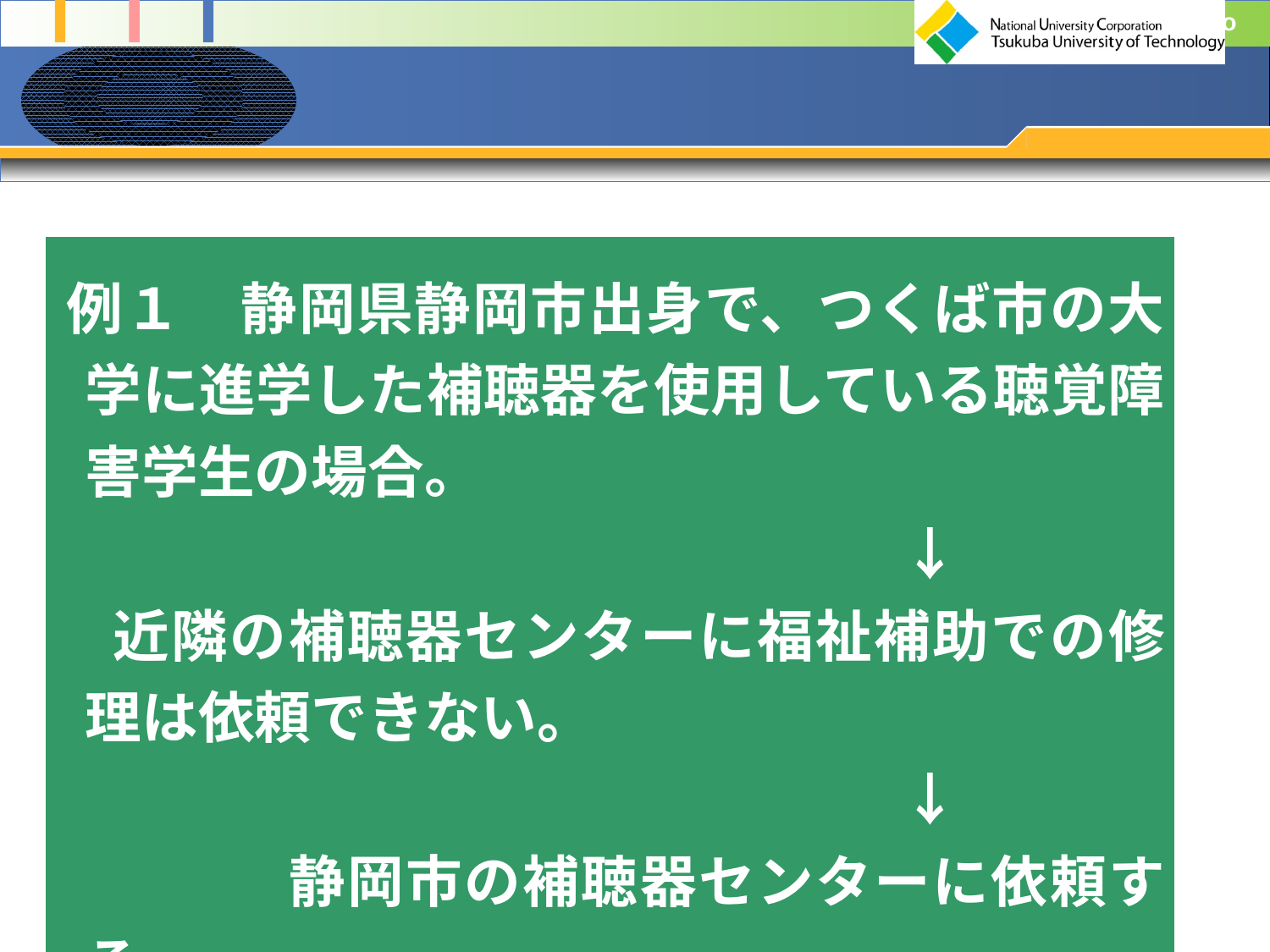

#
| 例１　静岡県静岡市出身で、つくば市の大学に進学した補聴器を使用している聴覚障害学生の場合。 　　　　　　　　　　　　　　　↓ 　近隣の補聴器センターに福祉補助での修理は依頼できない。 　　　　　　　　　　　　　　　↓ 　　　　静岡市の補聴器センターに依頼する。 |
| --- |